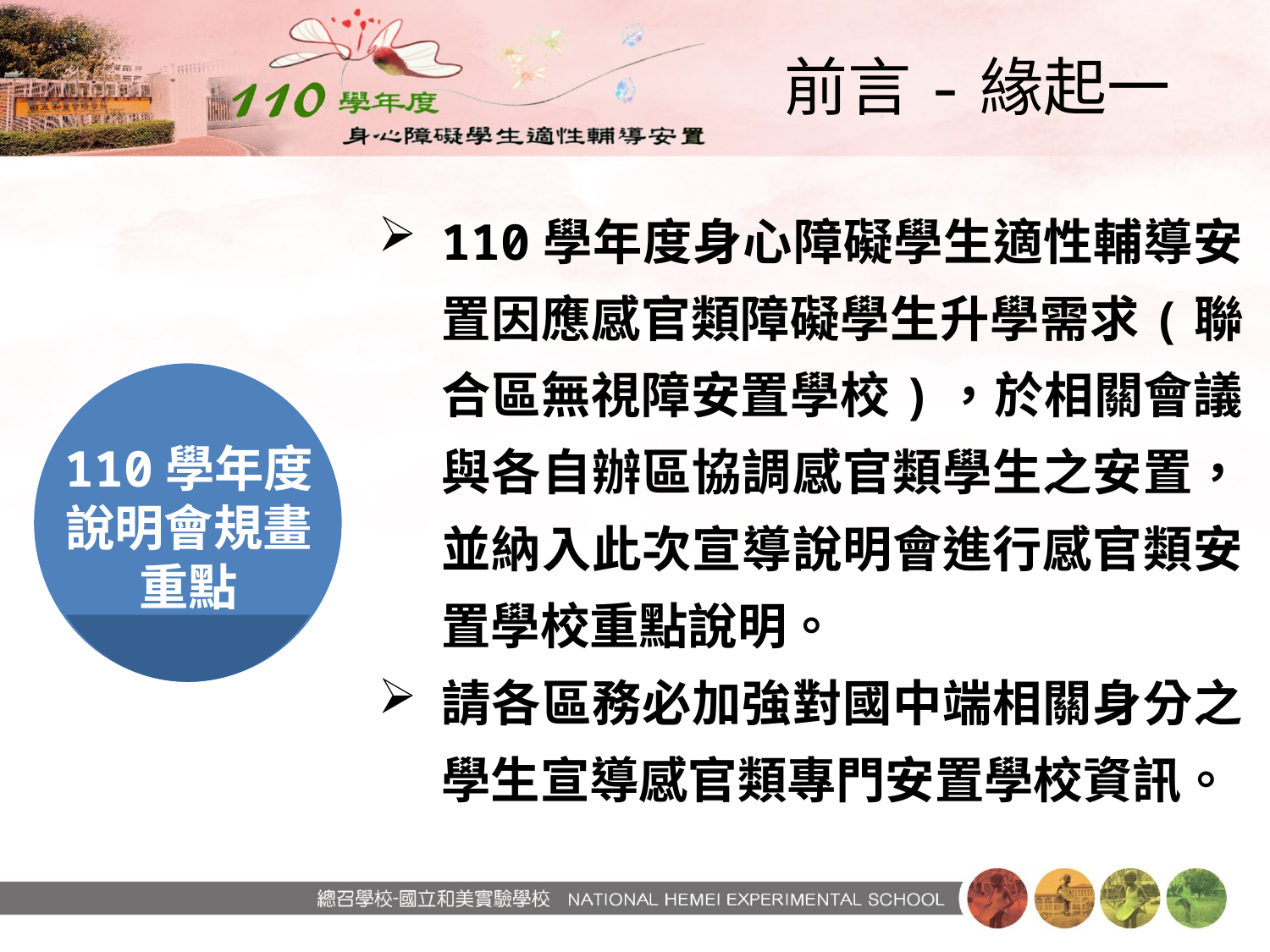

# 前言-緣起一
110學年度身心障礙學生適性輔導安置因應感官類障礙學生升學需求(聯合區無視障安置學校)，於相關會議與各自辦區協調感官類學生之安置，並納入此次宣導說明會進行感官類安置學校重點說明。
請各區務必加強對國中端相關身分之學生宣導感官類專門安置學校資訊。

110學年度說明會規畫
重點